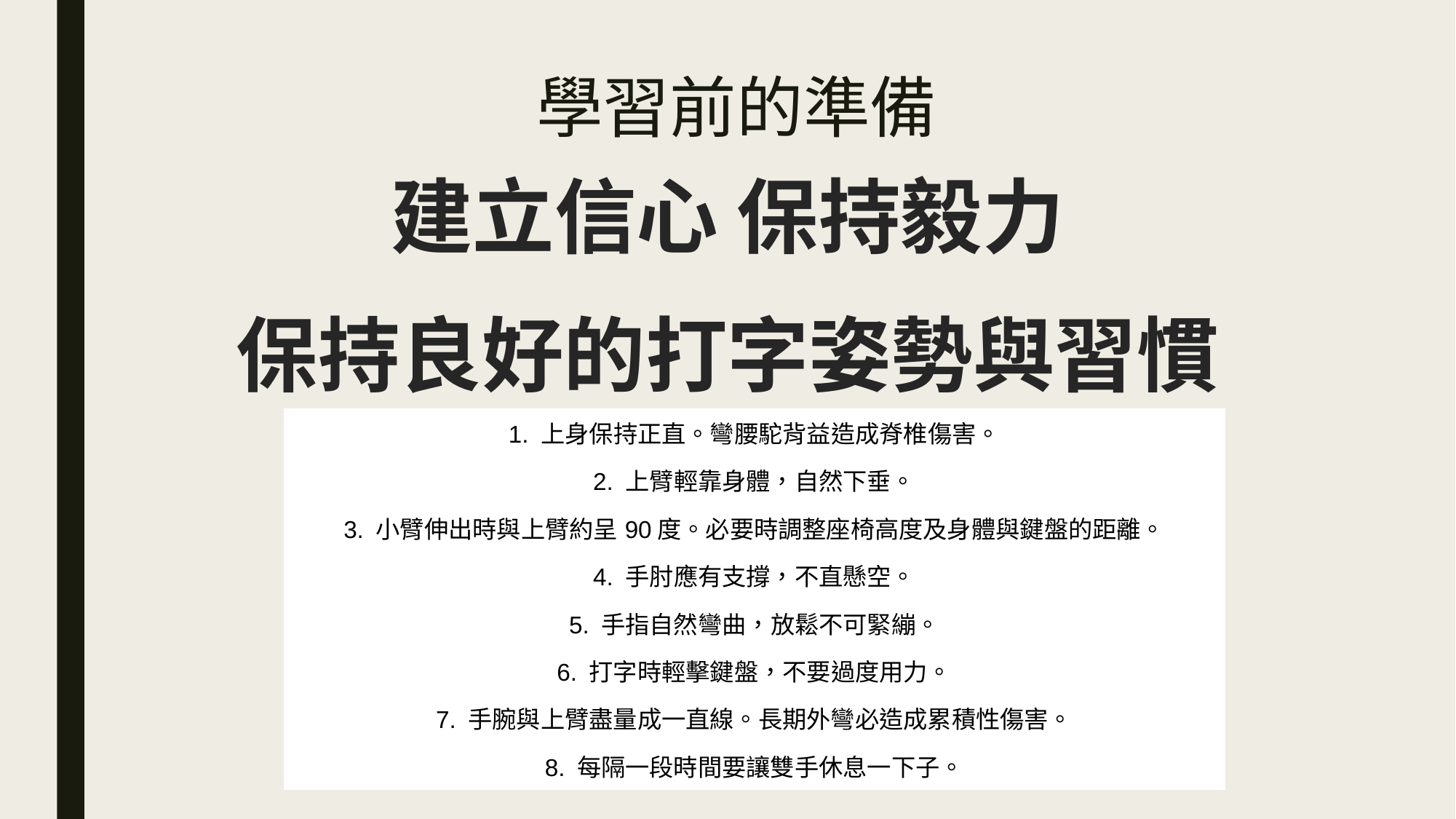

# 學習前的準備
建立信心 保持毅力
保持良好的打字姿勢與習慣
| 1. 上身保持正直。彎腰駝背益造成脊椎傷害。 |
| --- |
| 2. 上臂輕靠身體，自然下垂。 |
| 3. 小臂伸出時與上臂約呈90度。必要時調整座椅高度及身體與鍵盤的距離。 |
| 4. 手肘應有支撐，不直懸空。 |
| 5. 手指自然彎曲，放鬆不可緊繃。 |
| 6. 打字時輕擊鍵盤，不要過度用力。 |
| 7. 手腕與上臂盡量成一直線。長期外彎必造成累積性傷害。 |
| 8. 每隔一段時間要讓雙手休息一下子。 |